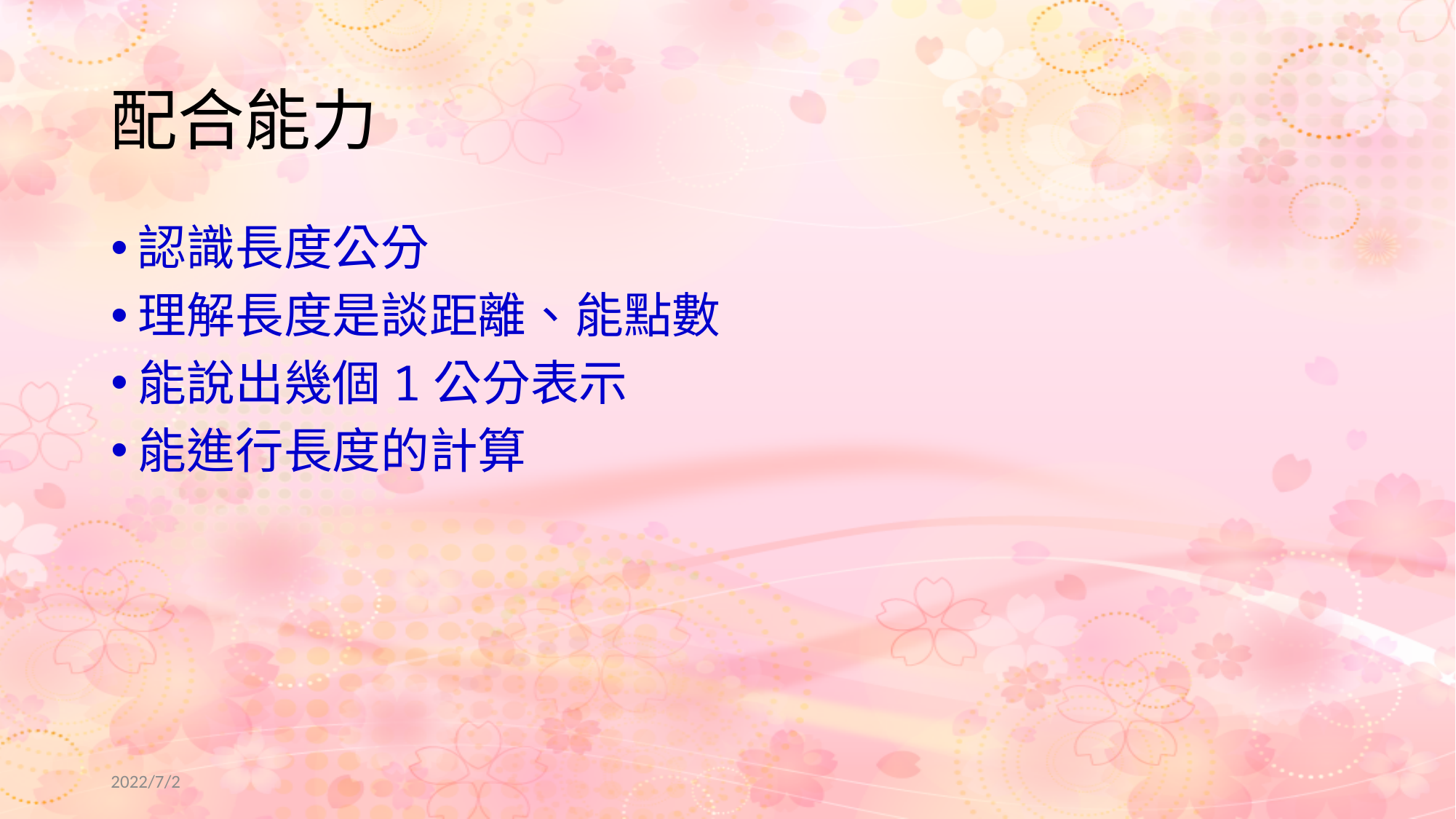

# 配合能力
認識長度公分
理解長度是談距離、能點數
能說出幾個1公分表示
能進行長度的計算
2022/7/2